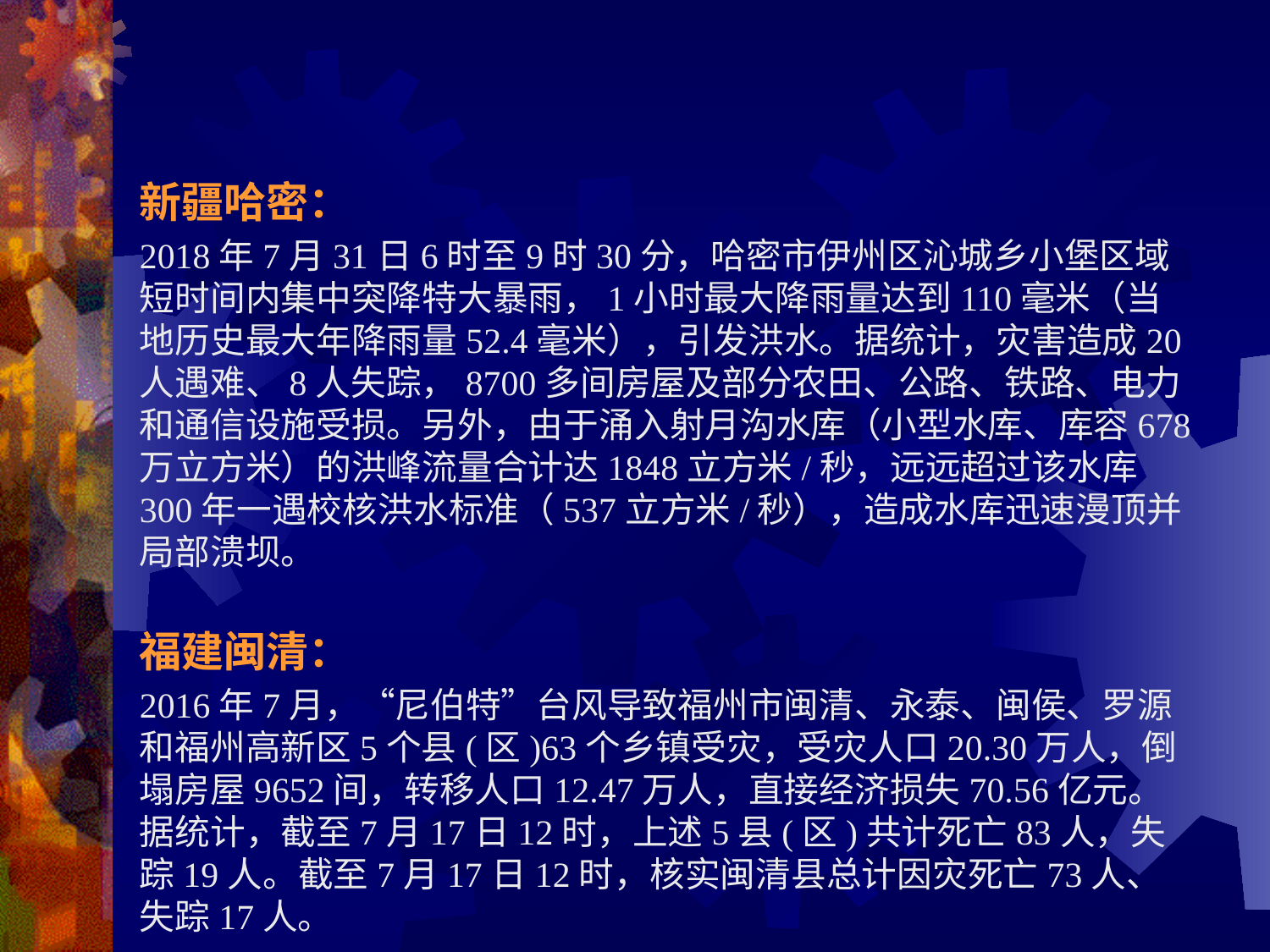

#
新疆哈密：
2018年7月31日6时至9时30分，哈密市伊州区沁城乡小堡区域短时间内集中突降特大暴雨，1小时最大降雨量达到110毫米（当地历史最大年降雨量52.4毫米），引发洪水。据统计，灾害造成20人遇难、8人失踪，8700多间房屋及部分农田、公路、铁路、电力和通信设施受损。另外，由于涌入射月沟水库（小型水库、库容678万立方米）的洪峰流量合计达1848立方米/秒，远远超过该水库300年一遇校核洪水标准（537立方米/秒），造成水库迅速漫顶并局部溃坝。

福建闽清：
2016年7月，“尼伯特”台风导致福州市闽清、永泰、闽侯、罗源和福州高新区5个县(区)63个乡镇受灾，受灾人口20.30万人，倒塌房屋9652间，转移人口12.47万人，直接经济损失70.56亿元。据统计，截至7月17日12时，上述5县(区)共计死亡83人，失踪19人。截至7月17日12时，核实闽清县总计因灾死亡73人、失踪17人。